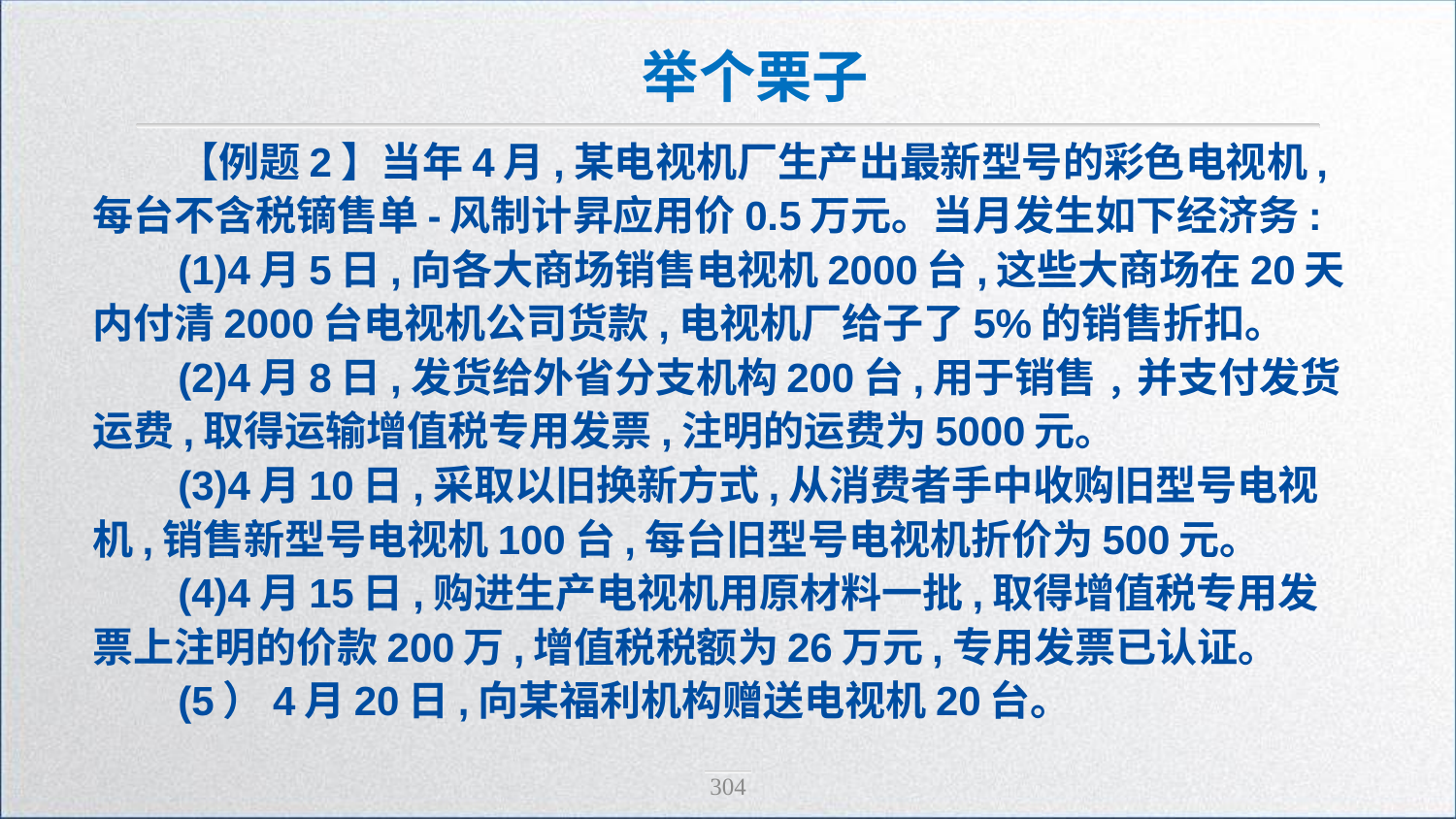

举个栗子
【例题2】当年4月,某电视机厂生产出最新型号的彩色电视机,每台不含税镝售单-风制计昇应用价0.5万元。当月发生如下经济务:
(1)4月5日,向各大商场销售电视机2000台,这些大商场在20天内付清2000台电视机公司货款,电视机厂给子了5%的销售折扣。
(2)4月8日,发货给外省分支机构200台,用于销售﹐并支付发货运费,取得运输增值税专用发票,注明的运费为5000元。
(3)4月10日,采取以旧换新方式,从消费者手中收购旧型号电视机,销售新型号电视机100台,每台旧型号电视机折价为500元。
(4)4月15日,购进生产电视机用原材料一批,取得增值税专用发票上注明的价款200万,增值税税额为26万元,专用发票已认证。
(5）4月20日,向某福利机构赠送电视机20台。
304